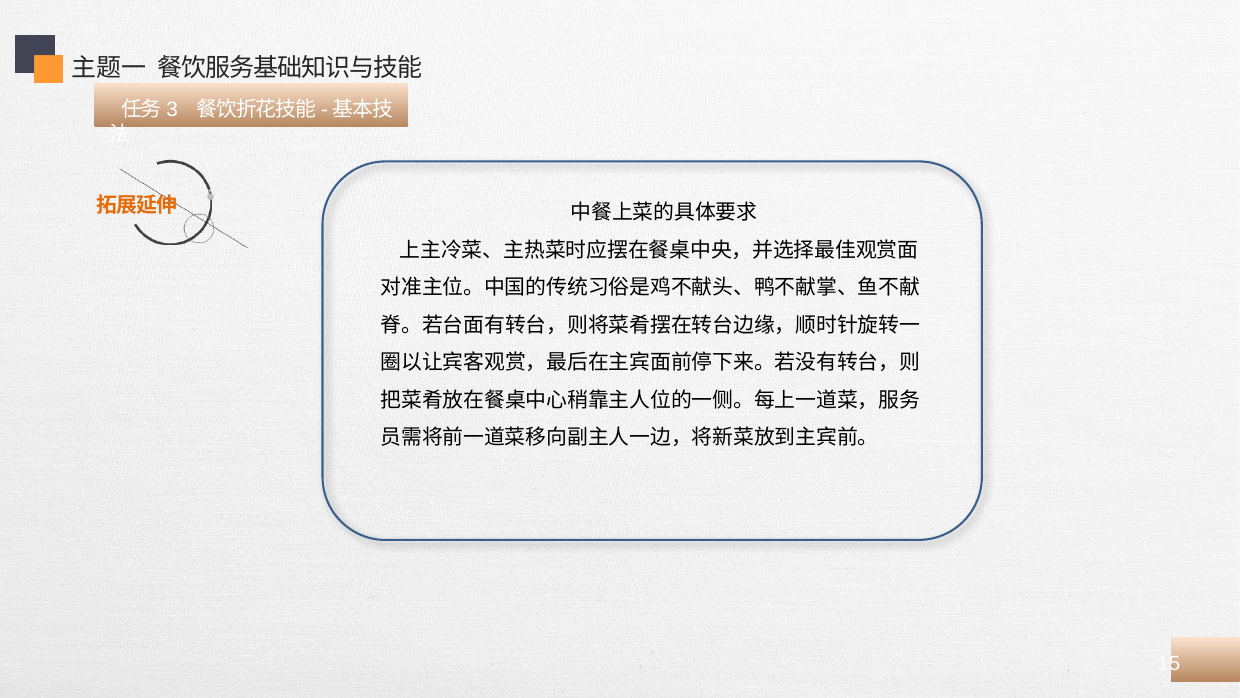

主题一  餐饮服务基础知识与技能

 任务3   餐饮折花技能-基本技法

   中餐上菜的具体要求
   上主冷菜、主热菜时应摆在餐桌中央，并选择最佳观赏面对准主位。中国的传统习俗是鸡不献头、鸭不献掌、鱼不献脊。若台面有转台，则将菜肴摆在转台边缘，顺时针旋转一圈以让宾客观赏，最后在主宾面前停下来。若没有转台，则把菜肴放在餐桌中心稍靠主人位的一侧。每上一道菜，服务员需将前一道菜移向副主人一边，将新菜放到主宾前。